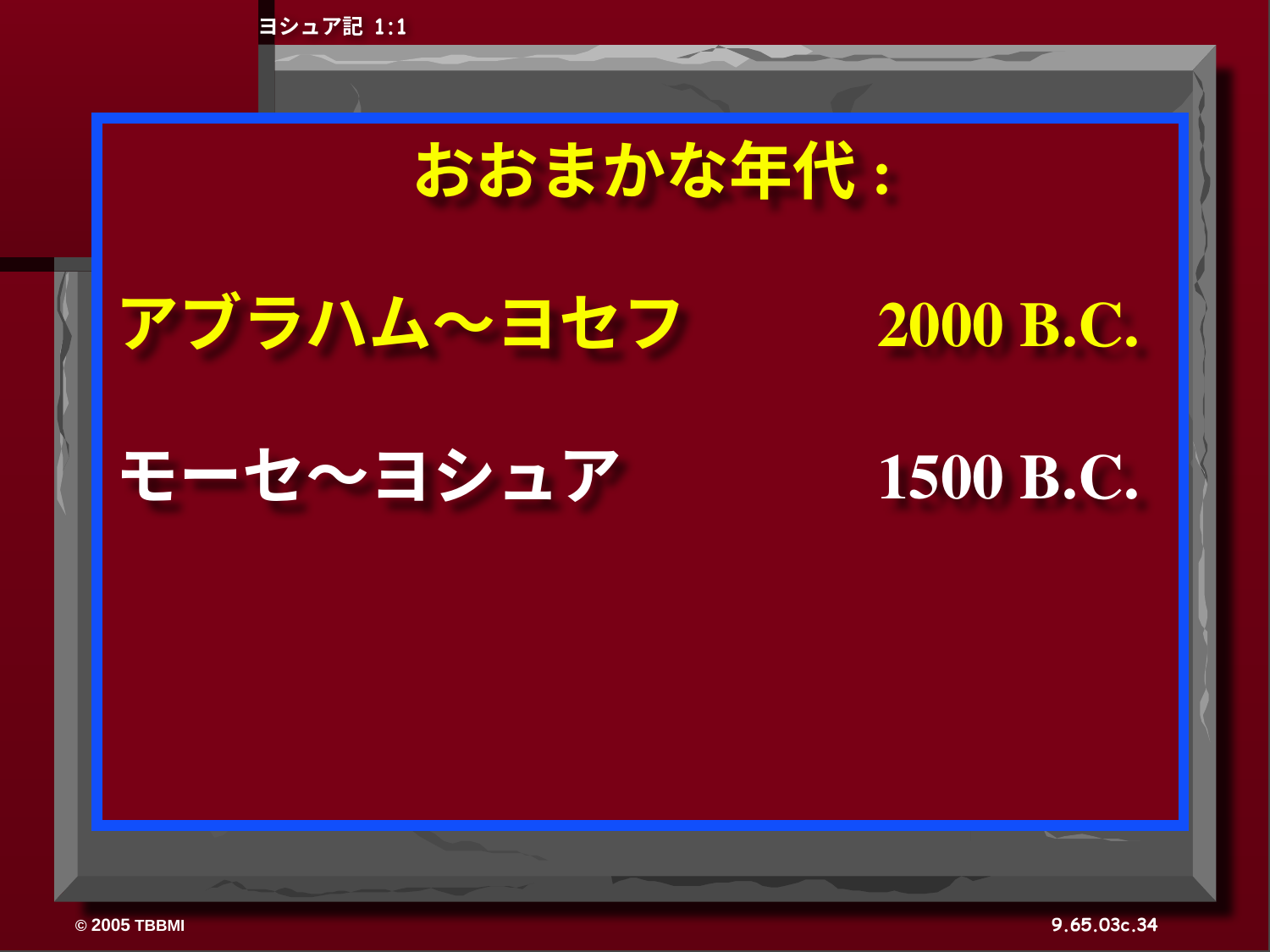

ヨシュア記 1:1

おおまかな年代:

アブラハム～ヨセフ  		2000 B.C.

モーセ～ヨシュア	  		1500 B.C.

34